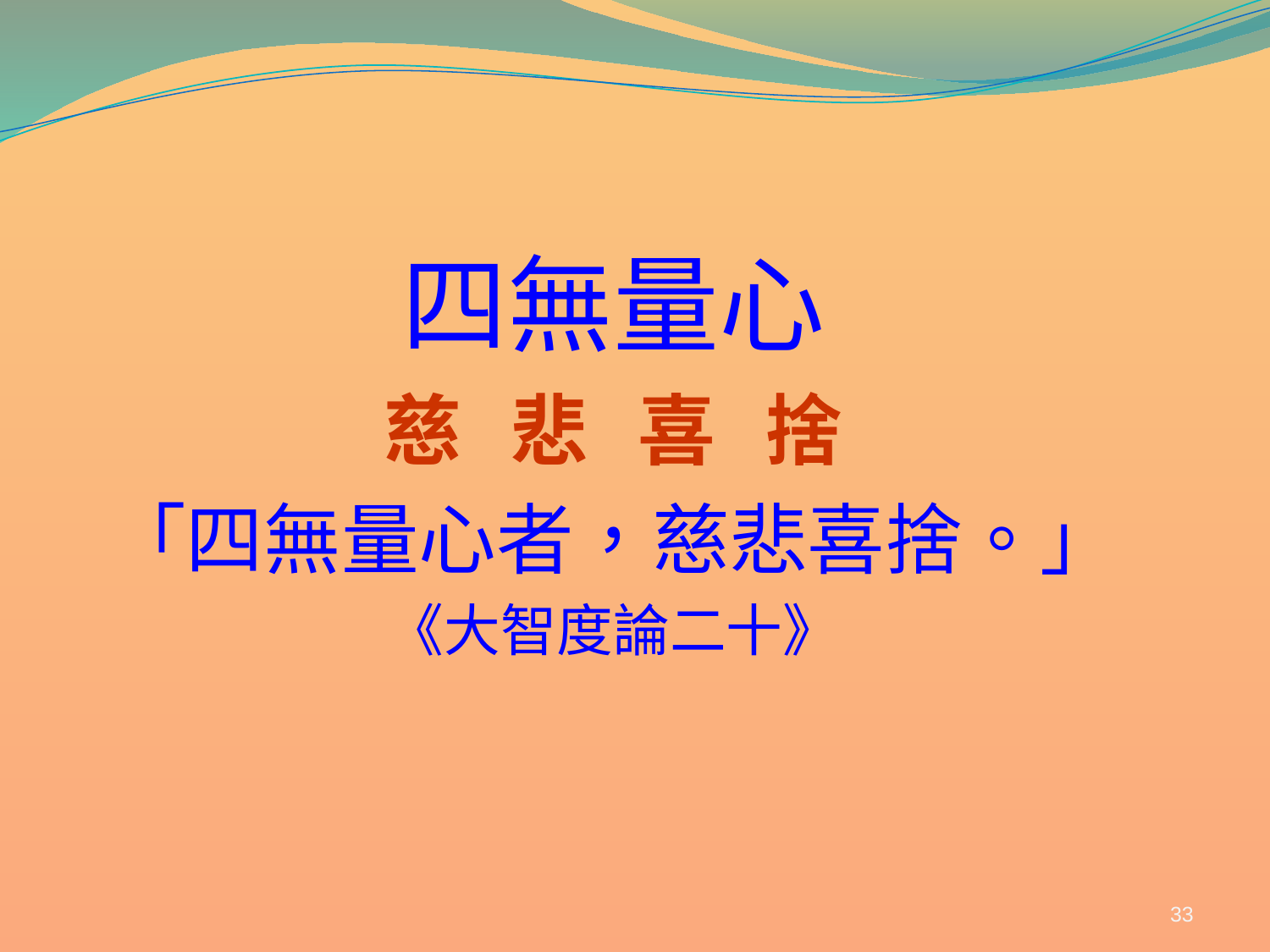

# 四無量心
慈	悲	喜	捨
「四無量心者，慈悲喜捨。」
《大智度論二十》

33